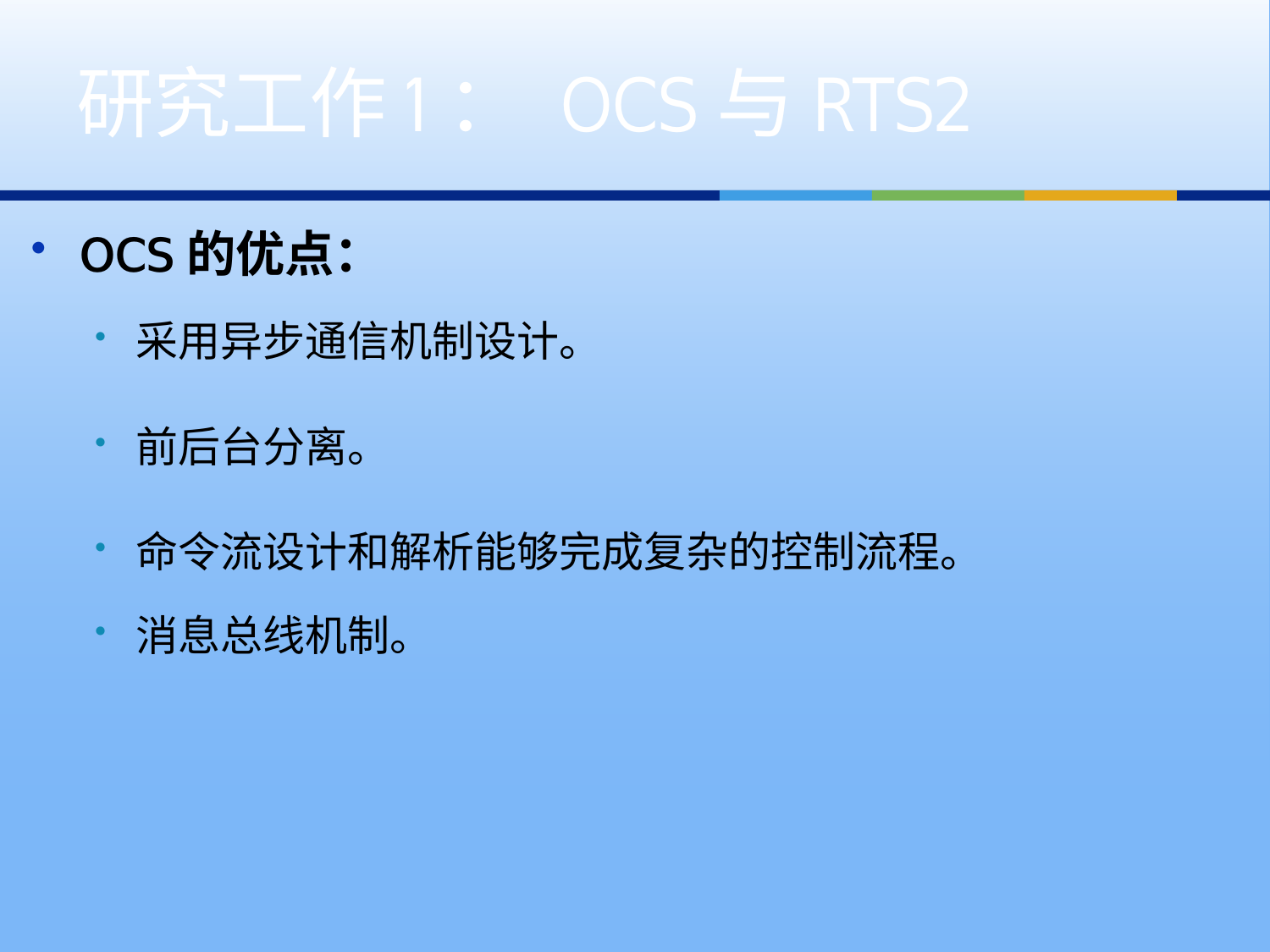

# 研究工作1： OCS与RTS2
OCS的优点：

采用异步通信机制设计。

前后台分离。

命令流设计和解析能够完成复杂的控制流程。

消息总线机制。